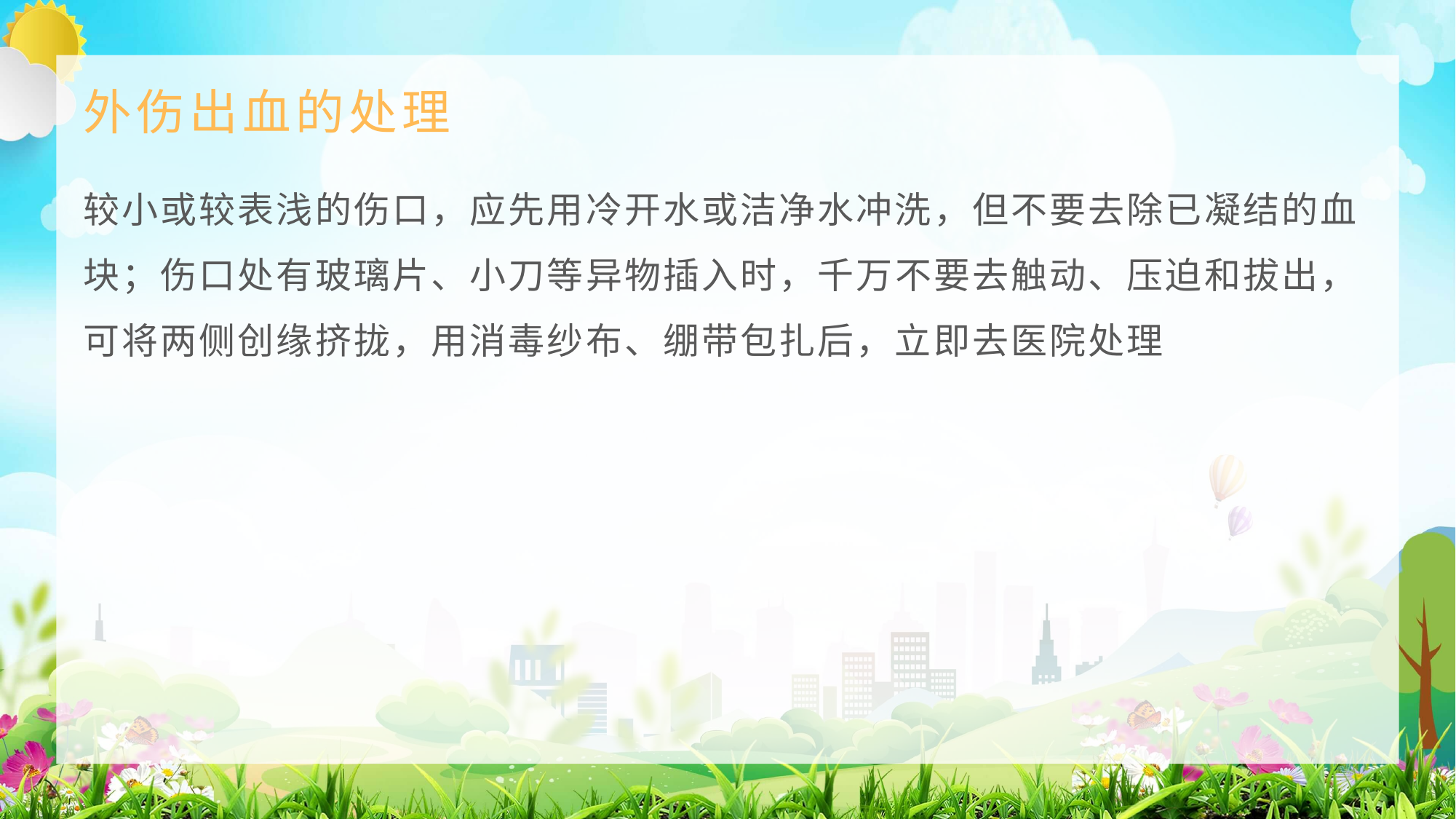

# 外伤出血的处理
较小或较表浅的伤口，应先用冷开水或洁净水冲洗，但不要去除已凝结的血块；伤口处有玻璃片、小刀等异物插入时，千万不要去触动、压迫和拔出，可将两侧创缘挤拢，用消毒纱布、绷带包扎后，立即去医院处理